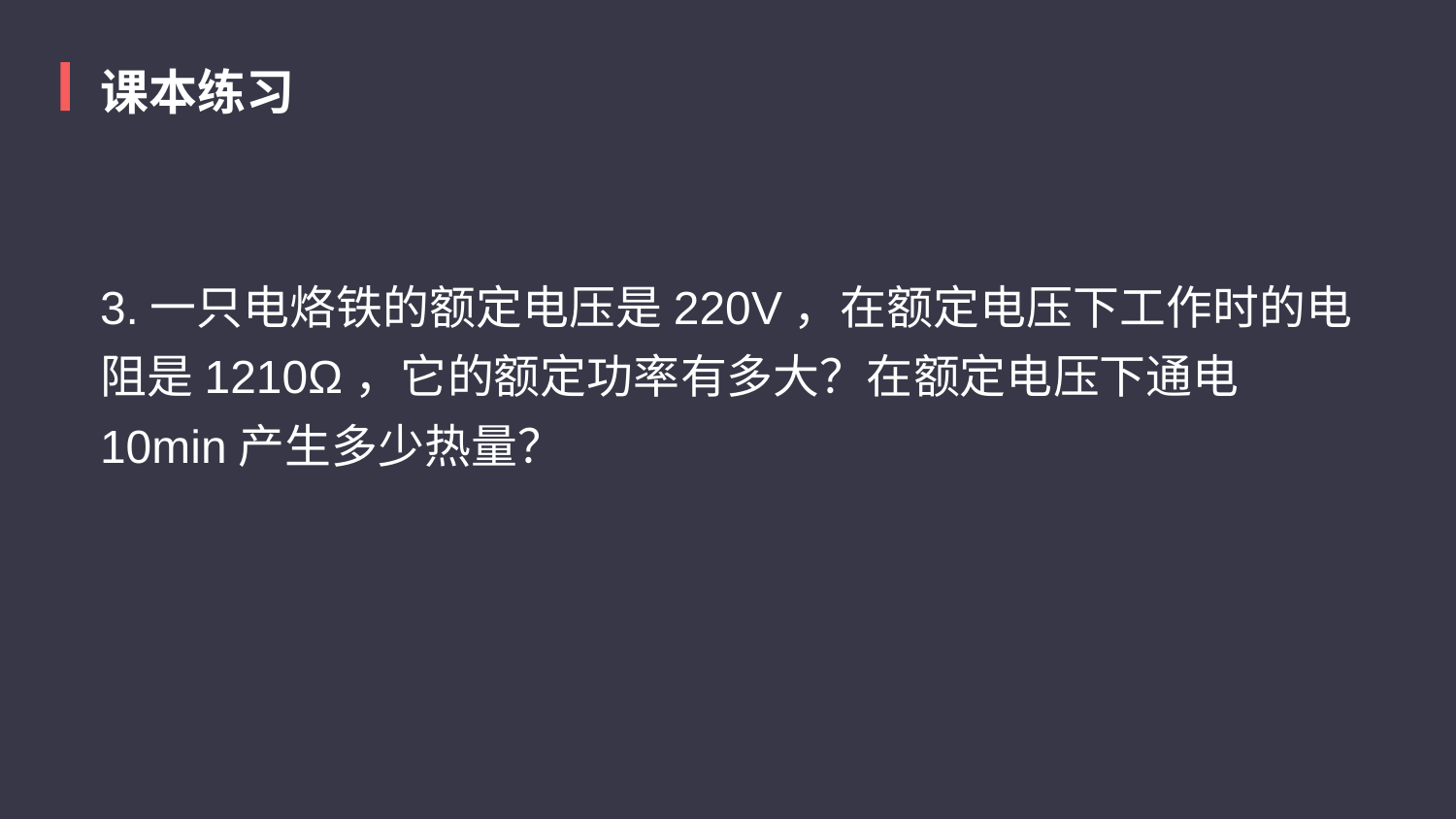

课本练习

3.一只电烙铁的额定电压是220V，在额定电压下工作时的电阻是1210Ω，它的额定功率有多大？在额定电压下通电10min产生多少热量？